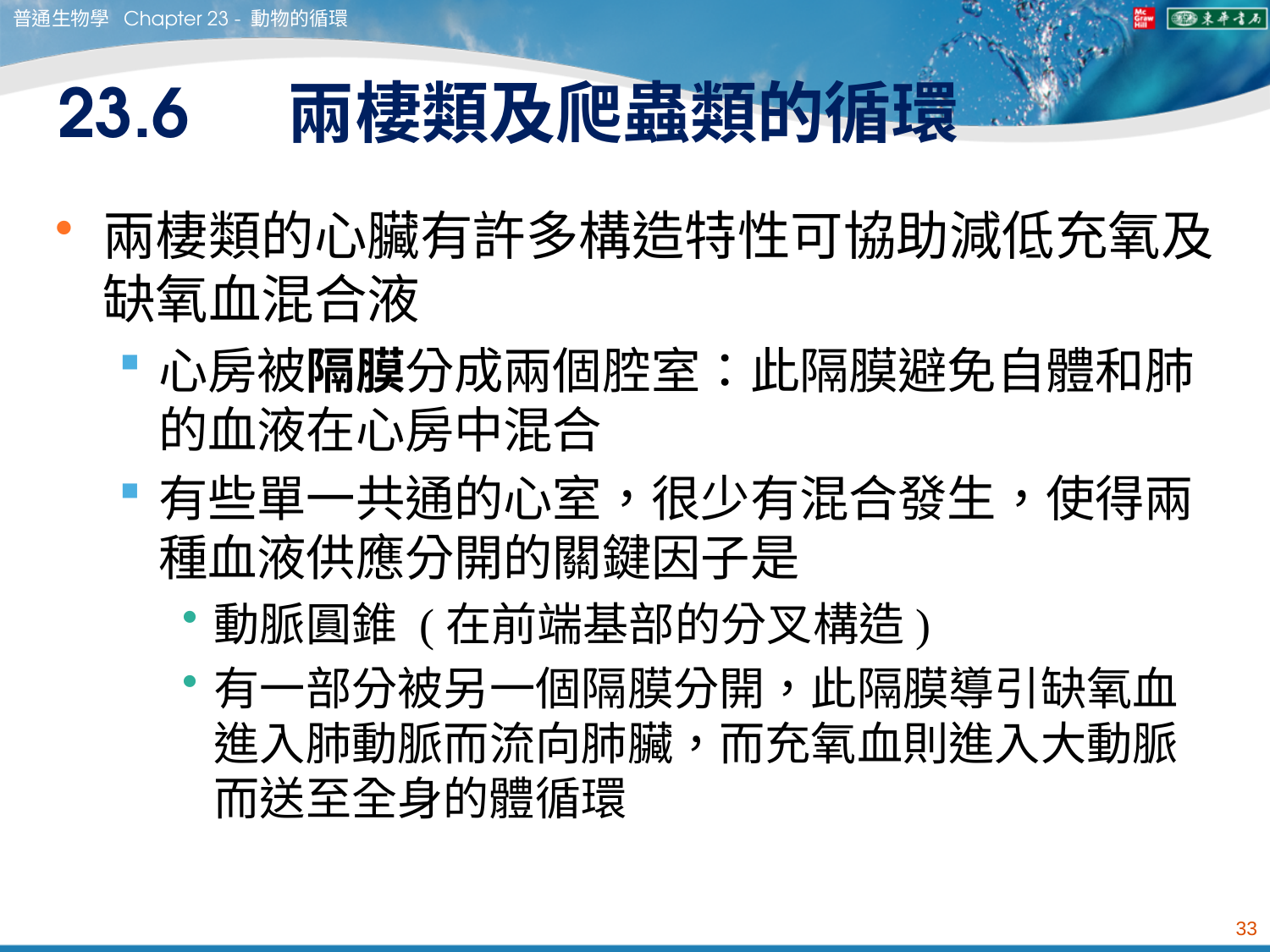

普通生物學  Chapter 23 - 動物的循環
# 23.6　 兩棲類及爬蟲類的循環
兩棲類的心臟有許多構造特性可協助減低充氧及缺氧血混合液
心房被隔膜分成兩個腔室：此隔膜避免自體和肺的血液在心房中混合
有些單一共通的心室，很少有混合發生，使得兩種血液供應分開的關鍵因子是
動脈圓錐 (在前端基部的分叉構造)
有一部分被另一個隔膜分開，此隔膜導引缺氧血進入肺動脈而流向肺臟，而充氧血則進入大動脈而送至全身的體循環
33